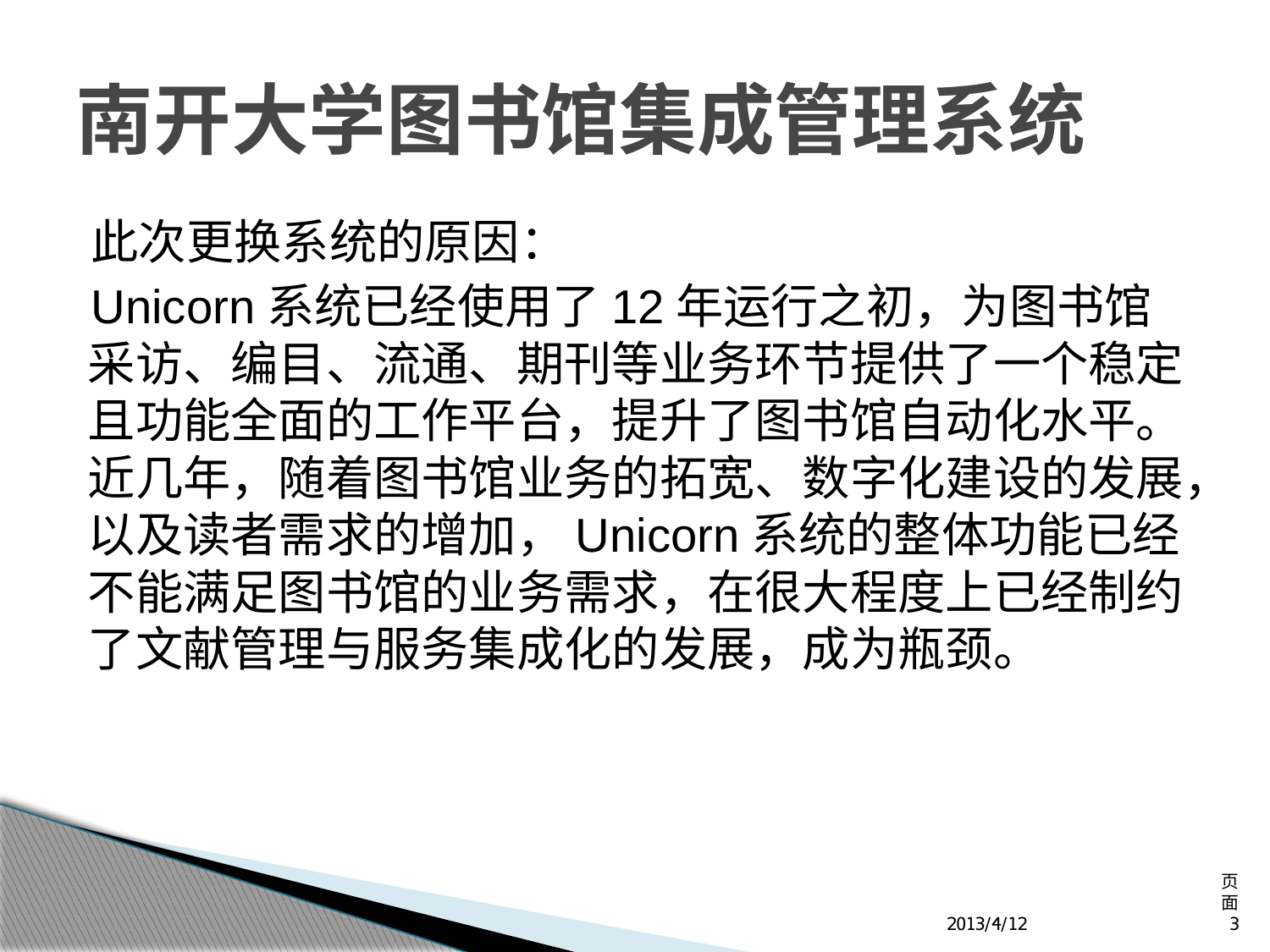

# 南开大学图书馆集成管理系统
此次更换系统的原因：
Unicorn系统已经使用了12年运行之初，为图书馆采访、编目、流通、期刊等业务环节提供了一个稳定且功能全面的工作平台，提升了图书馆自动化水平。近几年，随着图书馆业务的拓宽、数字化建设的发展，以及读者需求的增加，Unicorn系统的整体功能已经不能满足图书馆的业务需求，在很大程度上已经制约了文献管理与服务集成化的发展，成为瓶颈。
2013/4/12
页面 3